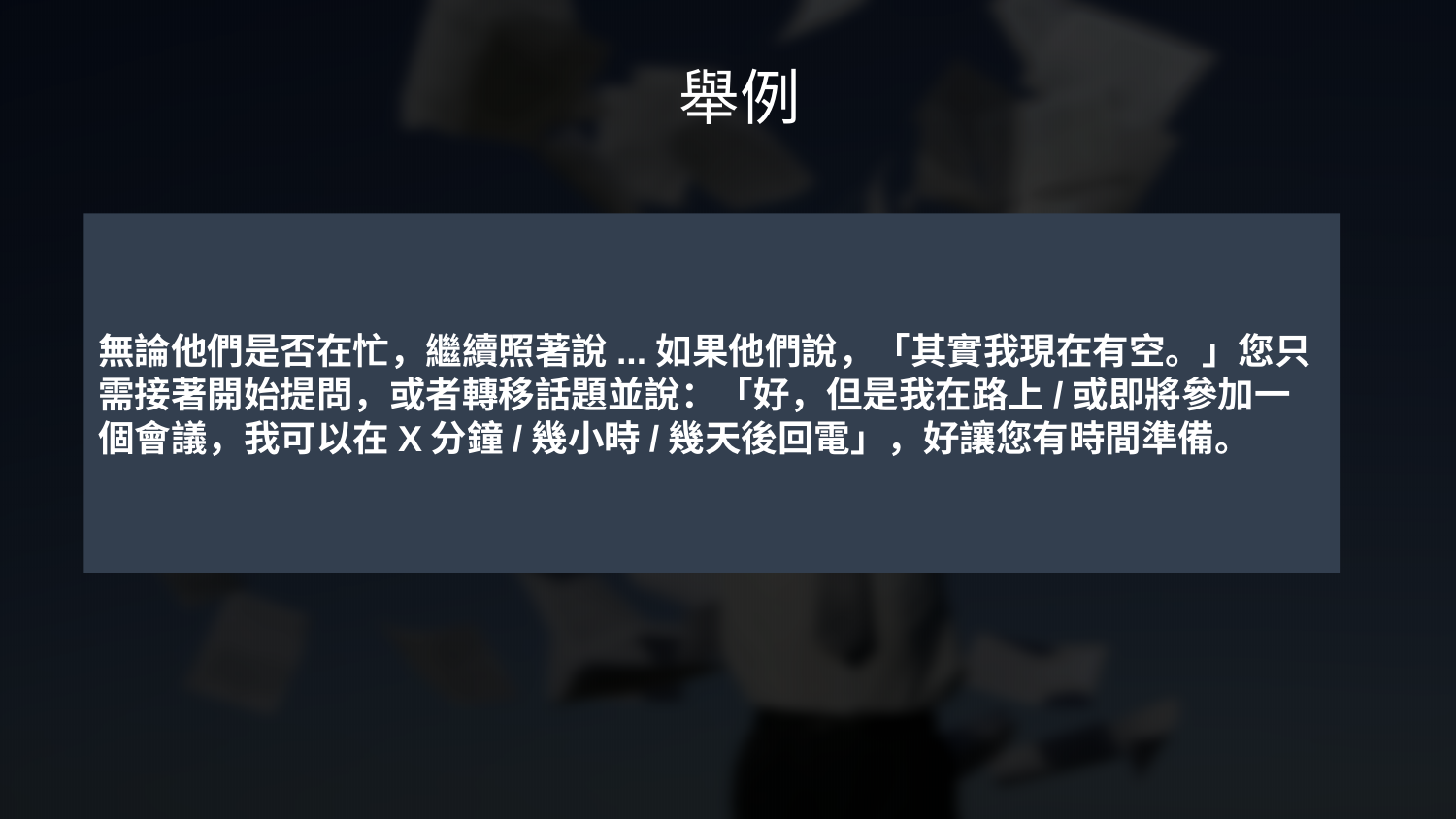

舉例
無論他們是否在忙，繼續照著說...如果他們說，「其實我現在有空。」您只需接著開始提問，或者轉移話題並說：「好，但是我在路上/或即將參加一個會議，我可以在X分鐘/幾小時/幾天後回電」，好讓您有時間準備。